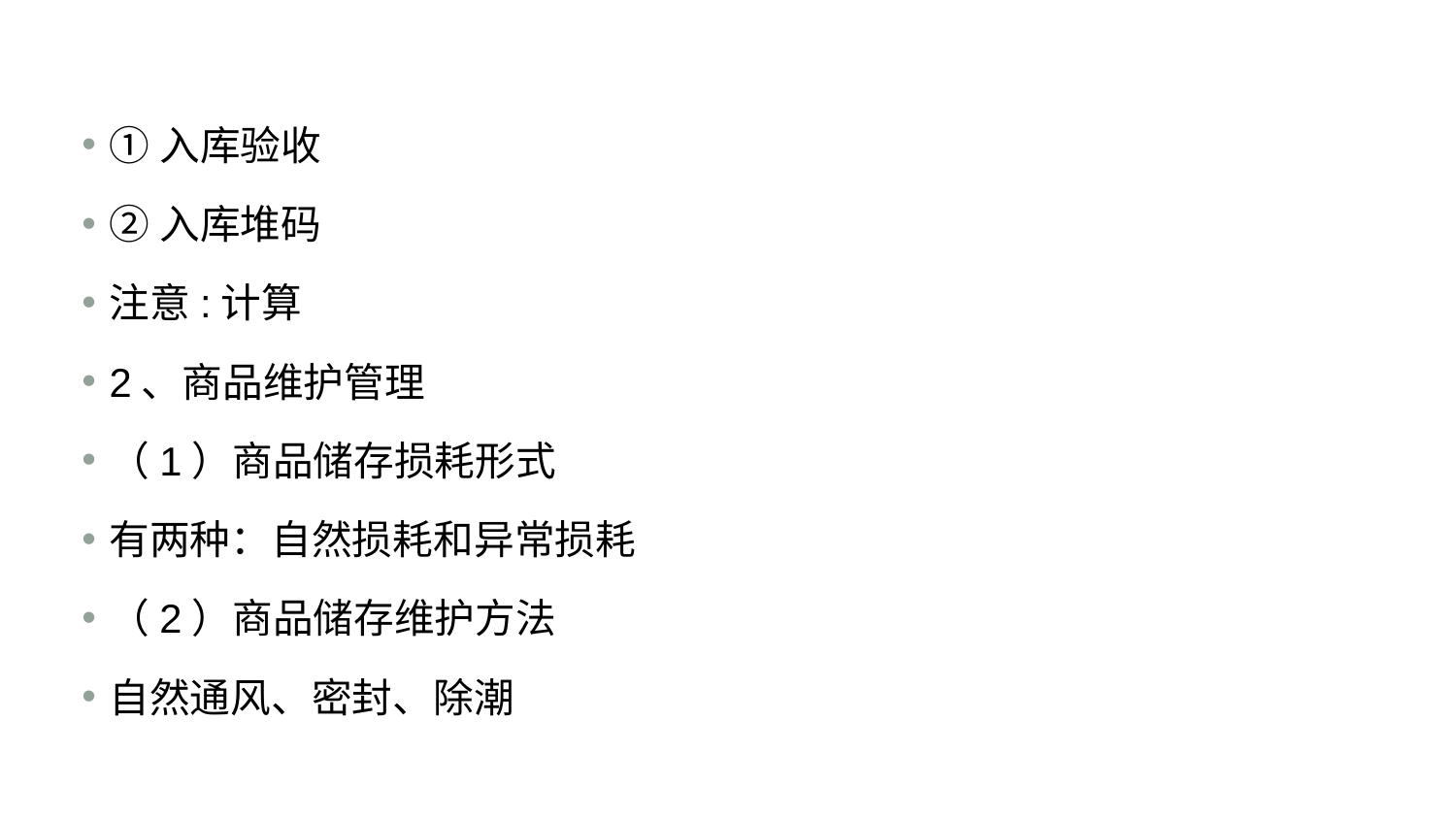

#
①入库验收
②入库堆码
注意:计算
2、商品维护管理
（1）商品储存损耗形式
有两种：自然损耗和异常损耗
（2）商品储存维护方法
自然通风、密封、除潮